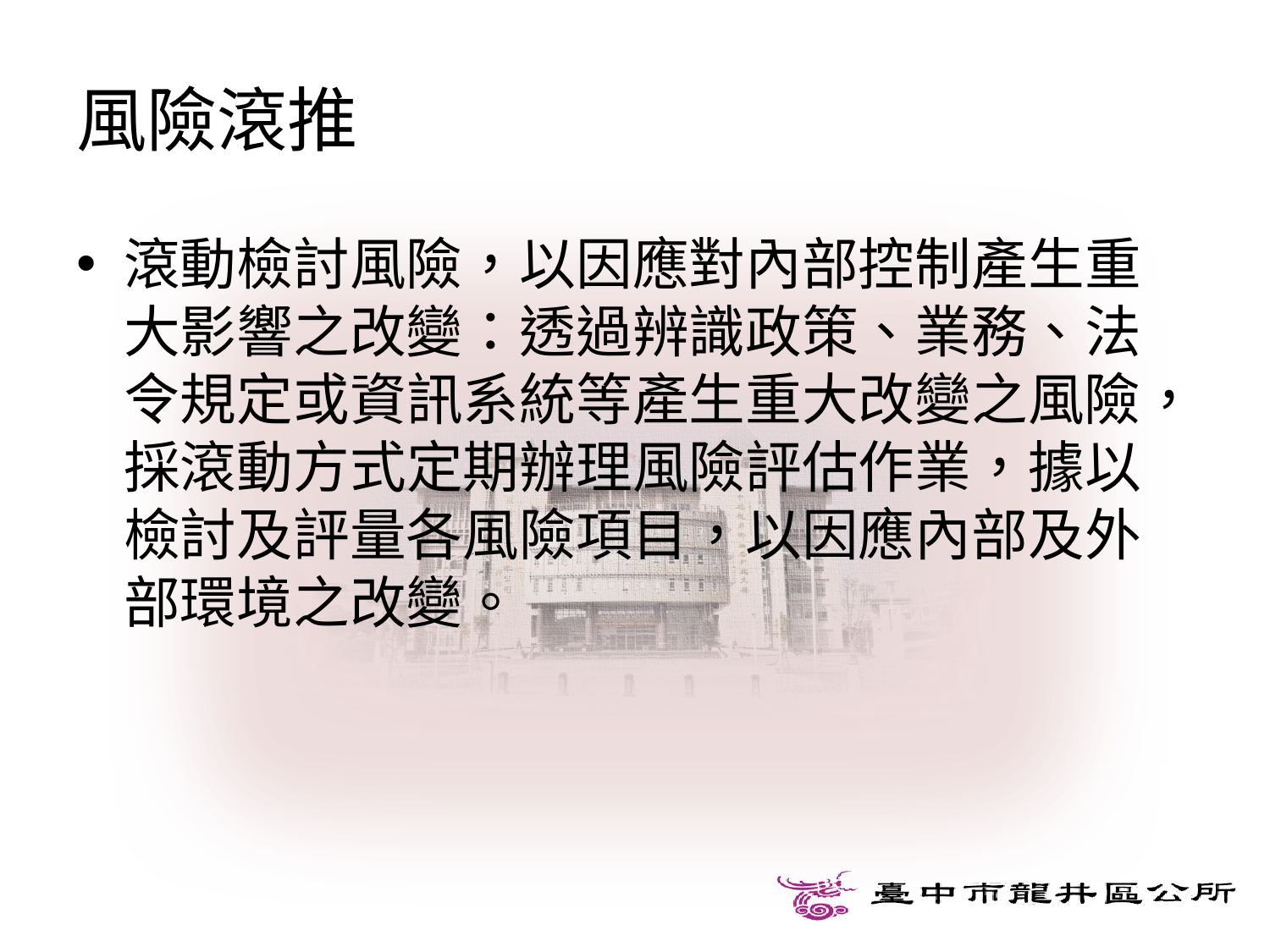

# 風險滾推
滾動檢討風險，以因應對內部控制產生重大影響之改變：透過辨識政策、業務、法令規定或資訊系統等產生重大改變之風險，採滾動方式定期辦理風險評估作業，據以檢討及評量各風險項目，以因應內部及外部環境之改變。